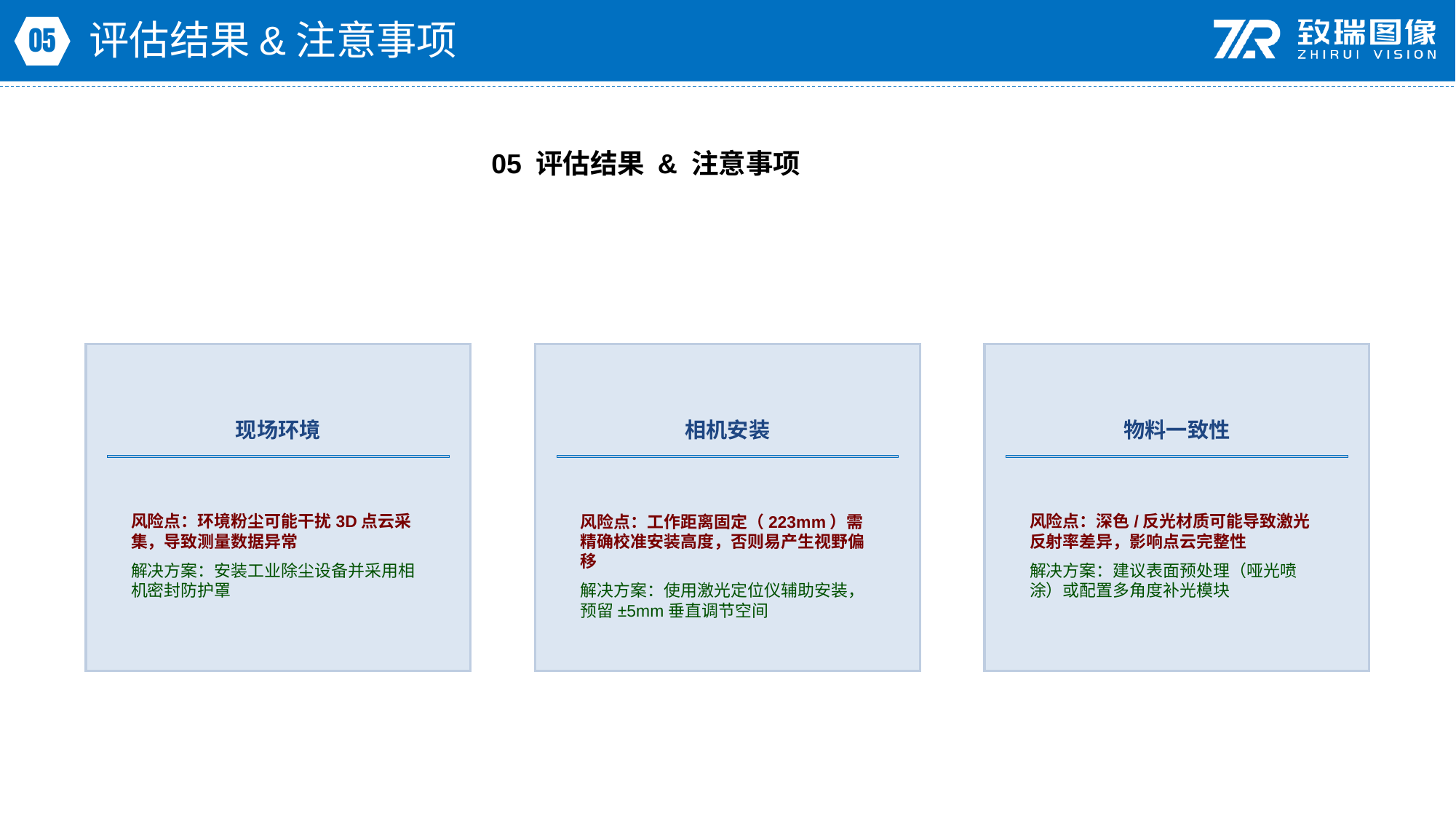

评估结果&注意事项
05

05 评估结果 & 注意事项

现场环境

相机安装

物料一致性

风险点：环境粉尘可能干扰3D点云采集，导致测量数据异常
解决方案：安装工业除尘设备并采用相机密封防护罩

风险点：工作距离固定（223mm）需精确校准安装高度，否则易产生视野偏移
解决方案：使用激光定位仪辅助安装，预留±5mm垂直调节空间

风险点：深色/反光材质可能导致激光反射率差异，影响点云完整性
解决方案：建议表面预处理（哑光喷涂）或配置多角度补光模块